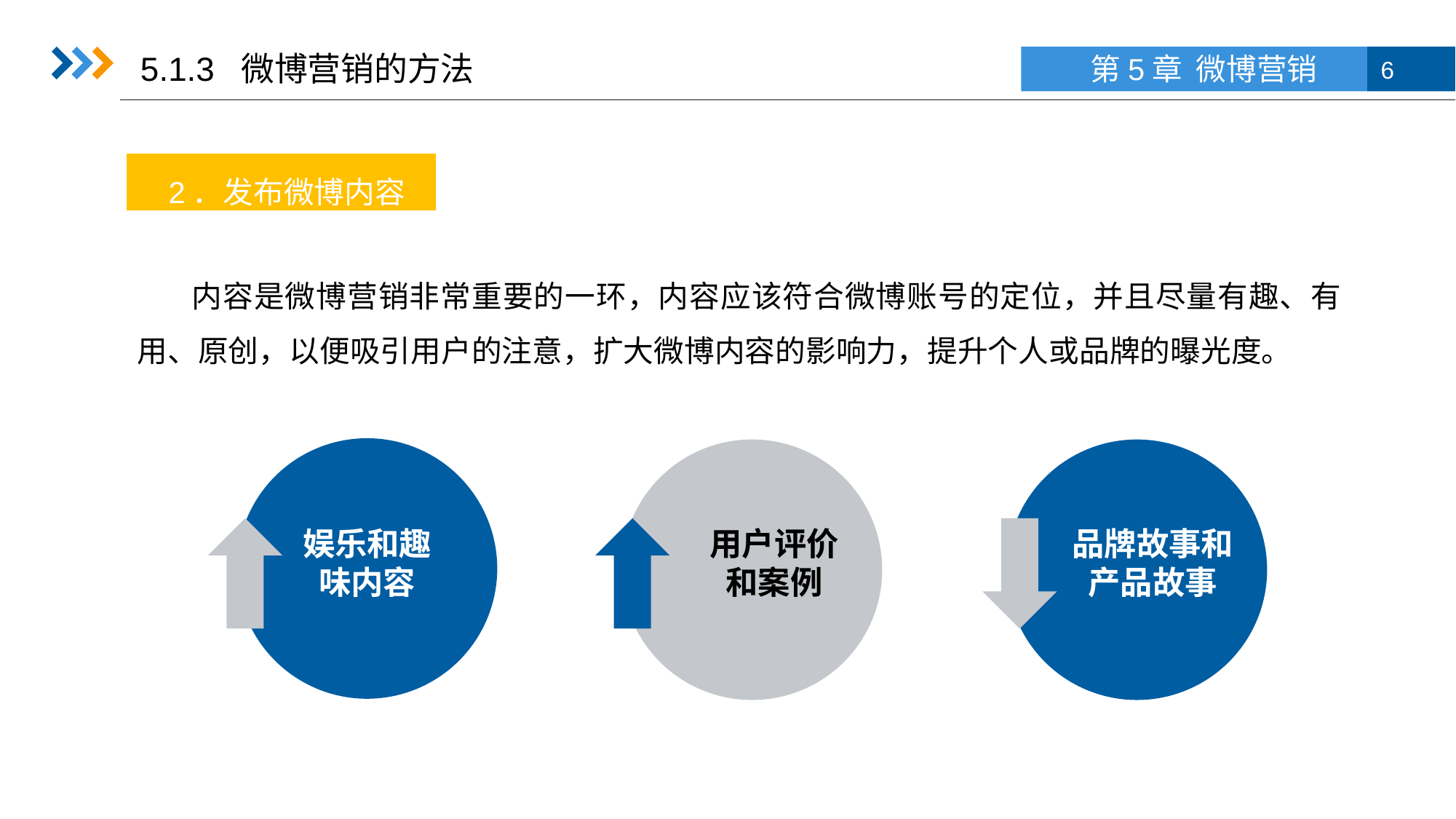

5.1.3  微博营销的方法
2．发布微博内容
内容是微博营销非常重要的一环，内容应该符合微博账号的定位，并且尽量有趣、有用、原创，以便吸引用户的注意，扩大微博内容的影响力，提升个人或品牌的曝光度。

娱乐和趣味内容
用户评价和案例
品牌故事和产品故事